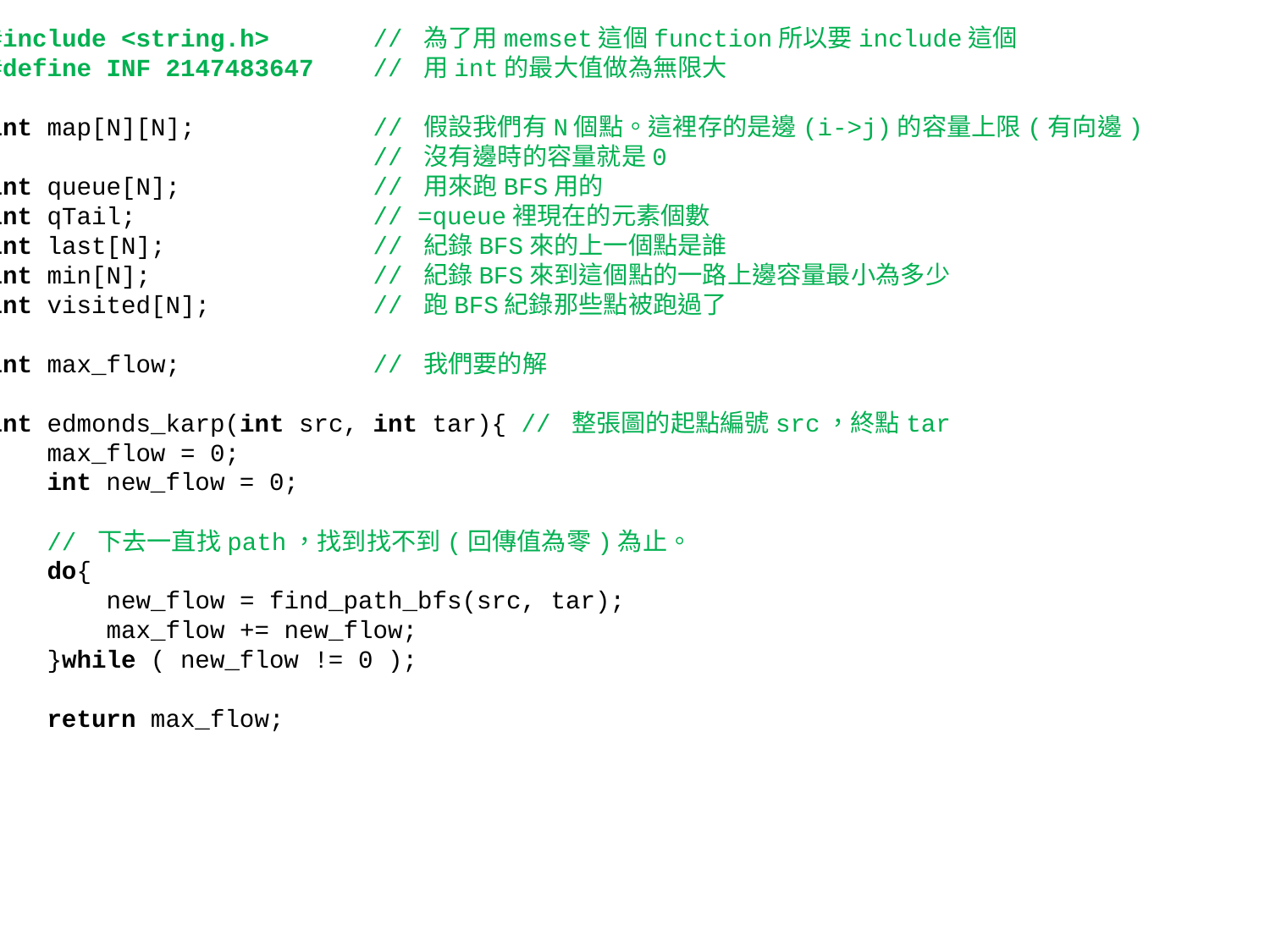

#include <string.h>       // 為了用memset這個function所以要include這個
#define INF 2147483647    // 用int的最大值做為無限大

int map[N][N];            // 假設我們有N個點。這裡存的是邊(i->j)的容量上限(有向邊)
                          // 沒有邊時的容量就是0
int queue[N];             // 用來跑BFS用的
int qTail;                // =queue裡現在的元素個數
int last[N];              // 紀錄BFS來的上一個點是誰
int min[N];               // 紀錄BFS來到這個點的一路上邊容量最小為多少
int visited[N];           // 跑BFS紀錄那些點被跑過了

int max_flow;             // 我們要的解

int edmonds_karp(int src, int tar){ // 整張圖的起點編號src，終點tar
    max_flow = 0;
    int new_flow = 0;

    // 下去一直找path，找到找不到(回傳值為零)為止。
    do{
        new_flow = find_path_bfs(src, tar);
        max_flow += new_flow;
    }while ( new_flow != 0 );

    return max_flow;
}